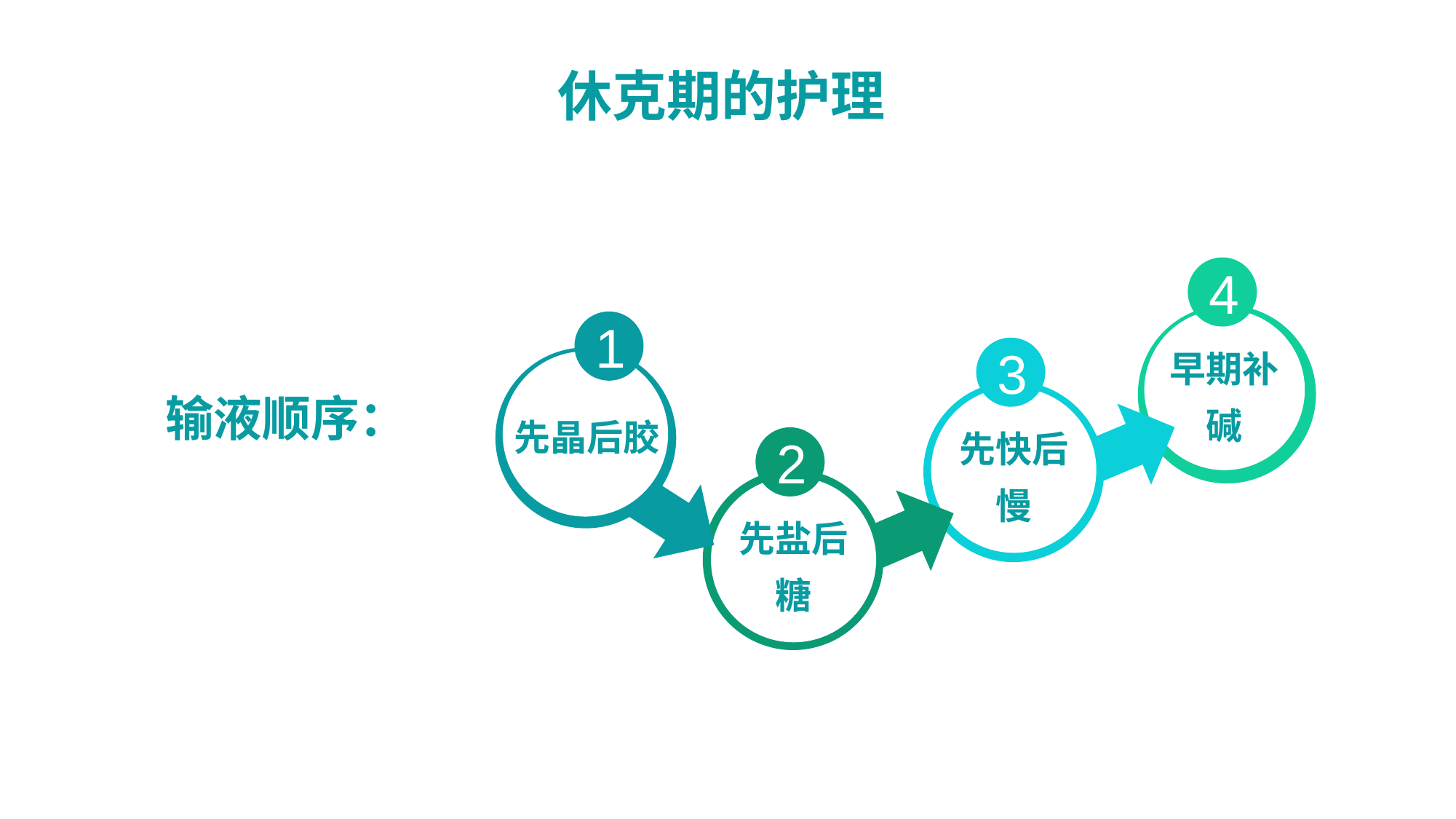

# 休克期的护理
4

早期补碱
1
3

先快后慢
2

先盐后糖
先晶后胶
输液顺序：